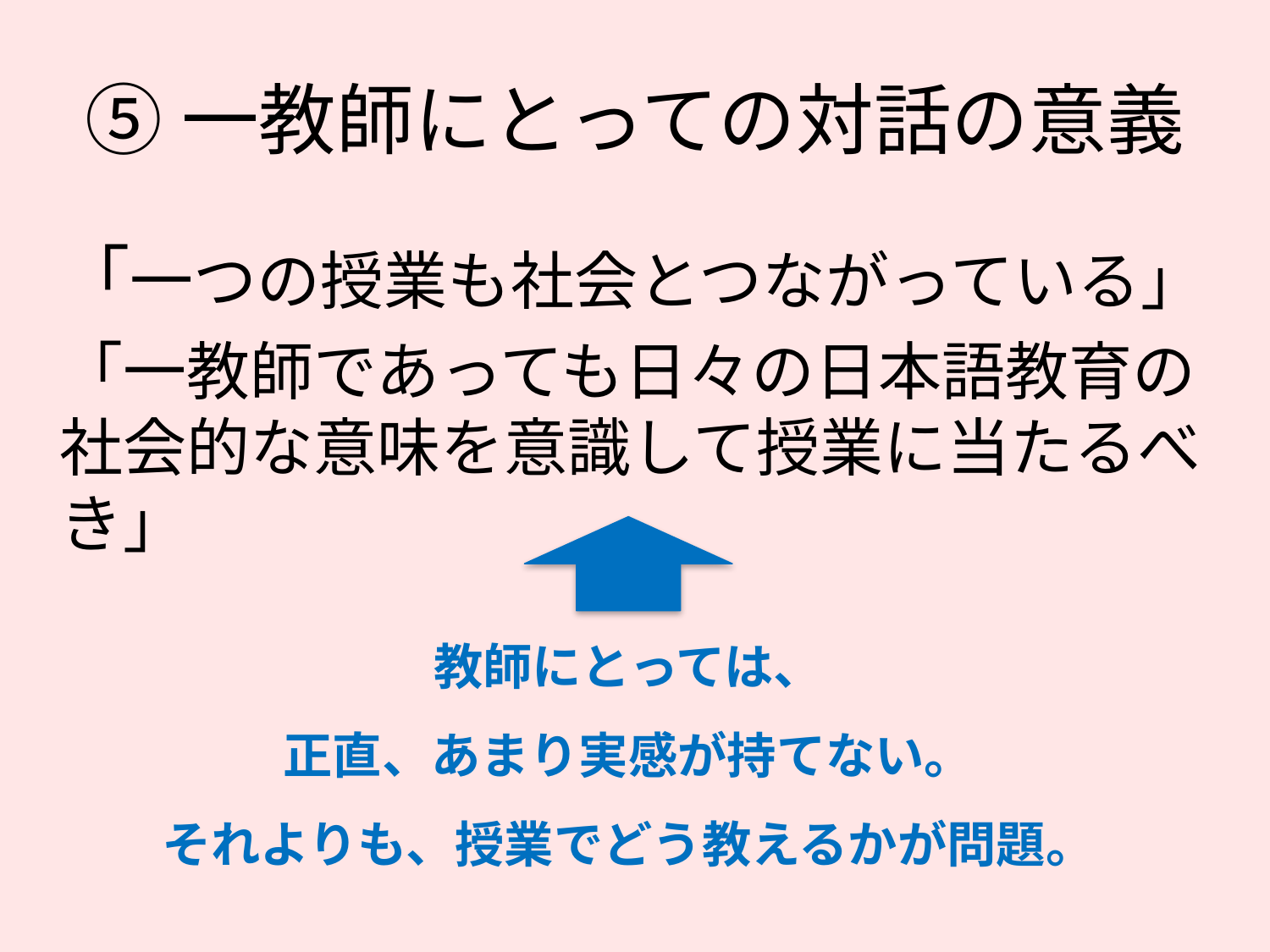

# ⑤一教師にとっての対話の意義
「一つの授業も社会とつながっている」
「一教師であっても日々の日本語教育の社会的な意味を意識して授業に当たるべき」

教師にとっては、
正直、あまり実感が持てない。
それよりも、授業でどう教えるかが問題。